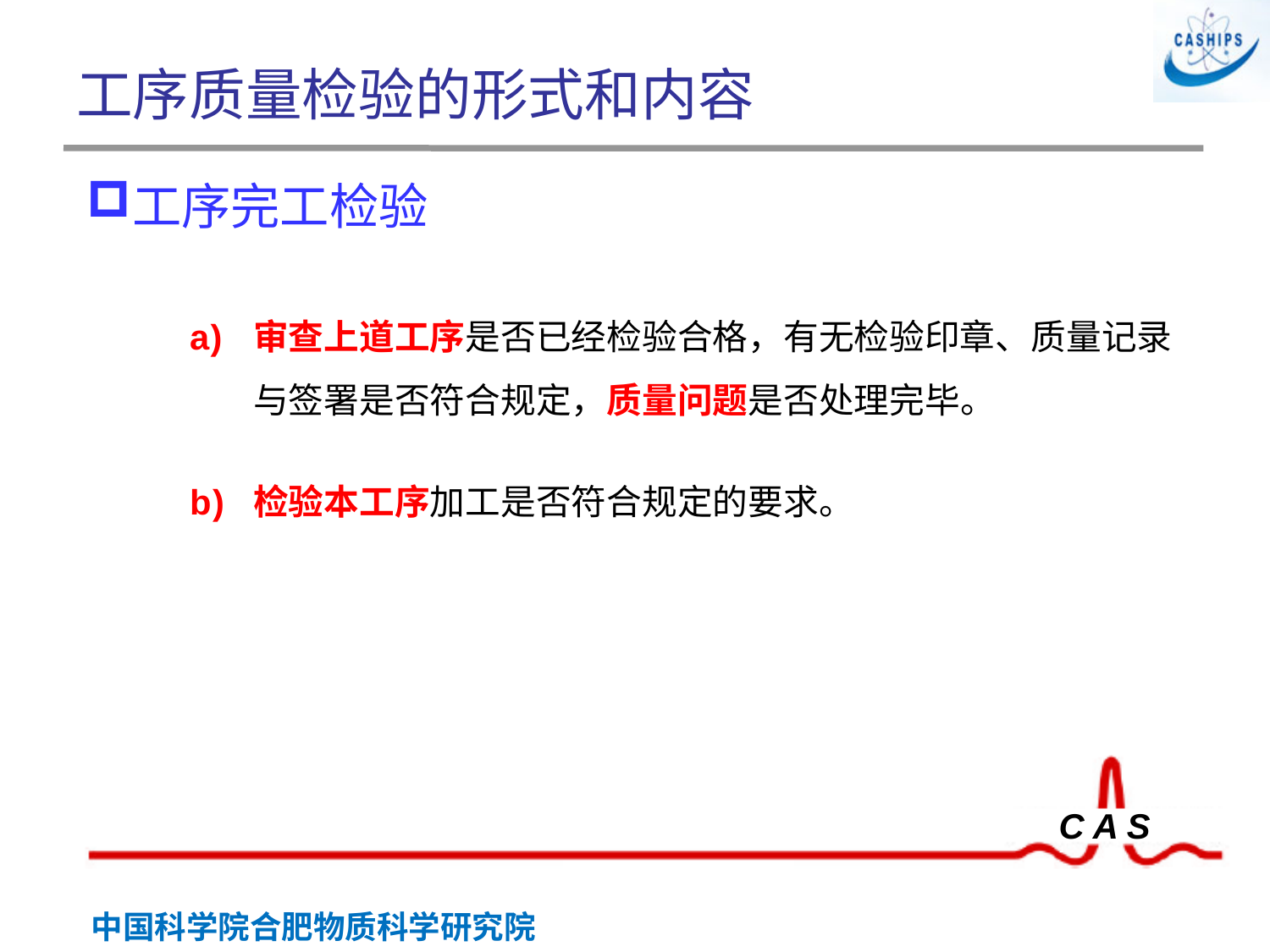

# 工序质量检验的形式和内容
工序完工检验

审查上道工序是否已经检验合格，有无检验印章、质量记录与签署是否符合规定，质量问题是否处理完毕。

检验本工序加工是否符合规定的要求。
  胶印章
钢印章
封印章